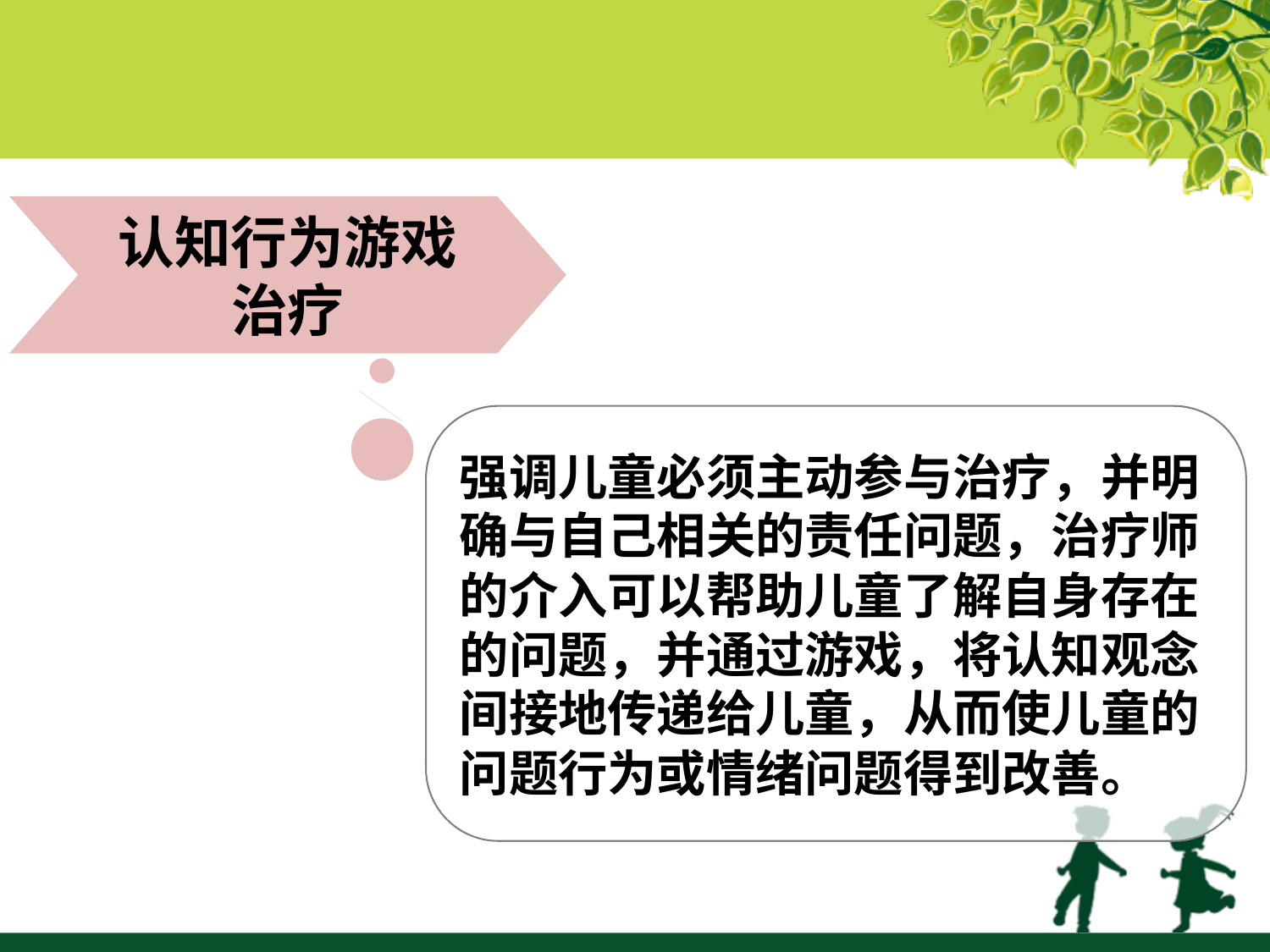

认知行为游戏治疗

强调儿童必须主动参与治疗，并明确与自己相关的责任问题，治疗师的介入可以帮助儿童了解自身存在的问题，并通过游戏，将认知观念间接地传递给儿童，从而使儿童的问题行为或情绪问题得到改善。